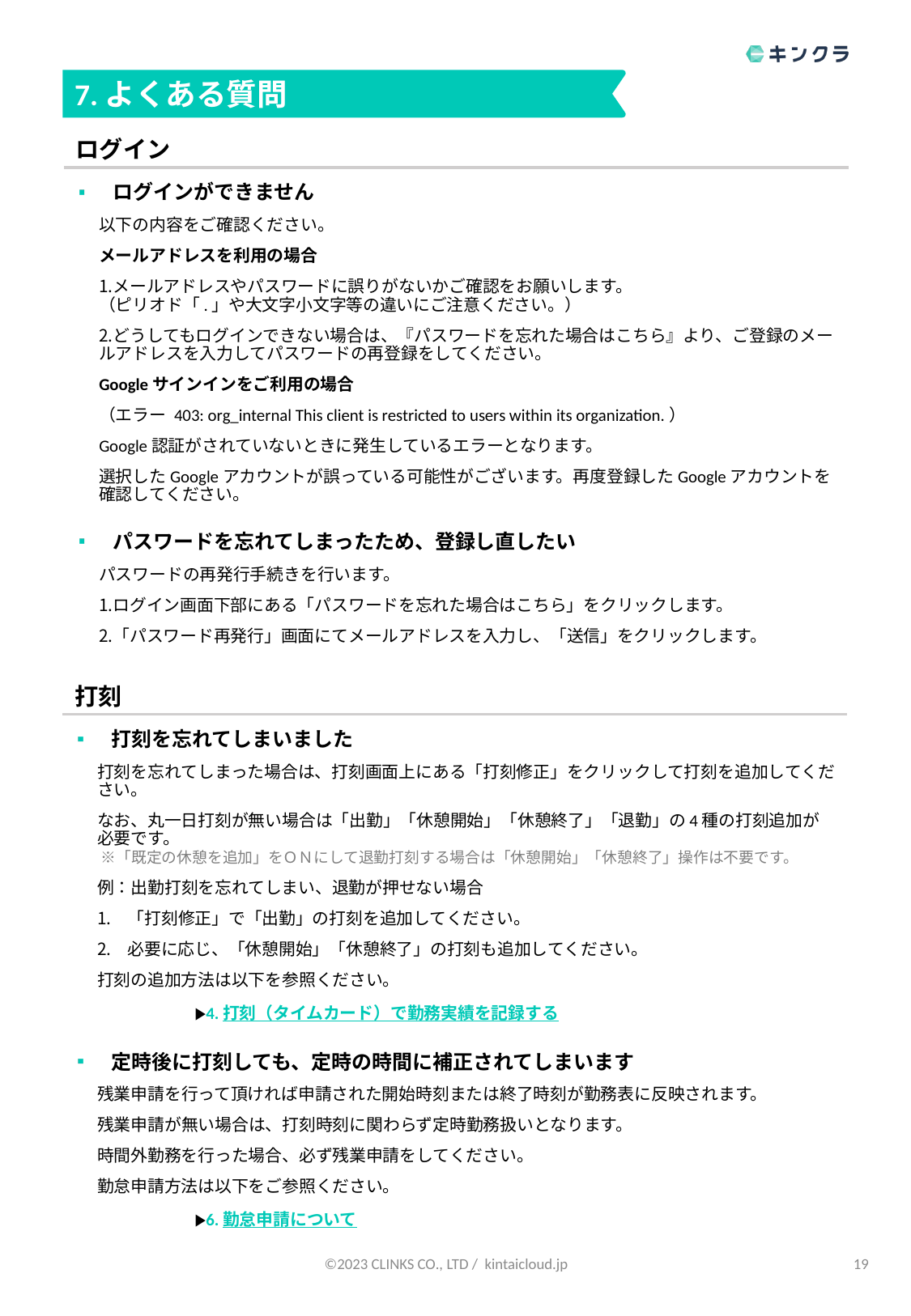

7.よくある質問
ログイン
ログインができません
以下の内容をご確認ください。
メールアドレスを利用の場合
メールアドレスやパスワードに誤りがないかご確認をお願いします。
（ピリオド「.」や大文字小文字等の違いにご注意ください。）
どうしてもログインできない場合は、『パスワードを忘れた場合はこちら』より、ご登録のメールアドレスを入力してパスワードの再登録をしてください。
Googleサインインをご利用の場合
（エラー 403: org_internal This client is restricted to users within its organization.）
Google認証がされていないときに発生しているエラーとなります。
選択したGoogleアカウントが誤っている可能性がございます。再度登録したGoogleアカウントを確認してください。
パスワードを忘れてしまったため、登録し直したい
パスワードの再発行手続きを行います。
ログイン画面下部にある「パスワードを忘れた場合はこちら」をクリックします。
「パスワード再発行」画面にてメールアドレスを入力し、「送信」をクリックします。

打刻
打刻を忘れてしまいました
打刻を忘れてしまった場合は、打刻画面上にある「打刻修正」をクリックして打刻を追加してください。
なお、丸一日打刻が無い場合は「出勤」「休憩開始」「休憩終了」「退勤」の4種の打刻追加が必要です。
 ※「既定の休憩を追加」をＯＮにして退勤打刻する場合は「休憩開始」「休憩終了」操作は不要です。
例：出勤打刻を忘れてしまい、退勤が押せない場合
「打刻修正」で「出勤」の打刻を追加してください。
必要に応じ、「休憩開始」「休憩終了」の打刻も追加してください。
打刻の追加方法は以下を参照ください。
	▶4. 打刻（タイムカード）で勤務実績を記録する
定時後に打刻しても、定時の時間に補正されてしまいます
残業申請を行って頂ければ申請された開始時刻または終了時刻が勤務表に反映されます。
残業申請が無い場合は、打刻時刻に関わらず定時勤務扱いとなります。
時間外勤務を行った場合、必ず残業申請をしてください。
勤怠申請方法は以下をご参照ください。
	▶6. 勤怠申請について

19
©2023 CLINKS CO., LTD /  kintaicloud.jp